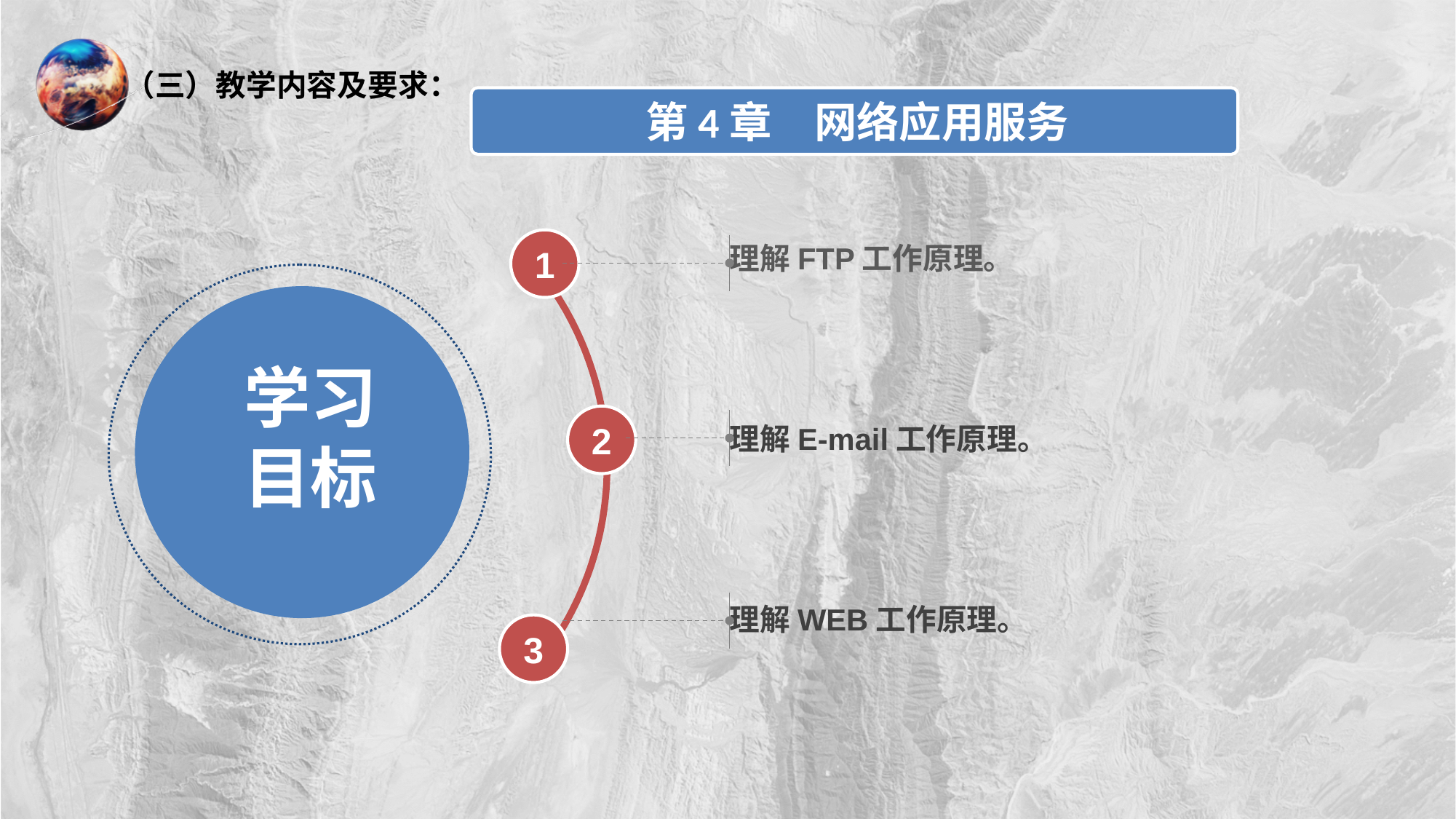

（三）教学内容及要求：
第4章　网络应用服务

1
理解FTP工作原理。

学习目标
2
理解E-mail工作原理。
理解WEB工作原理。
3